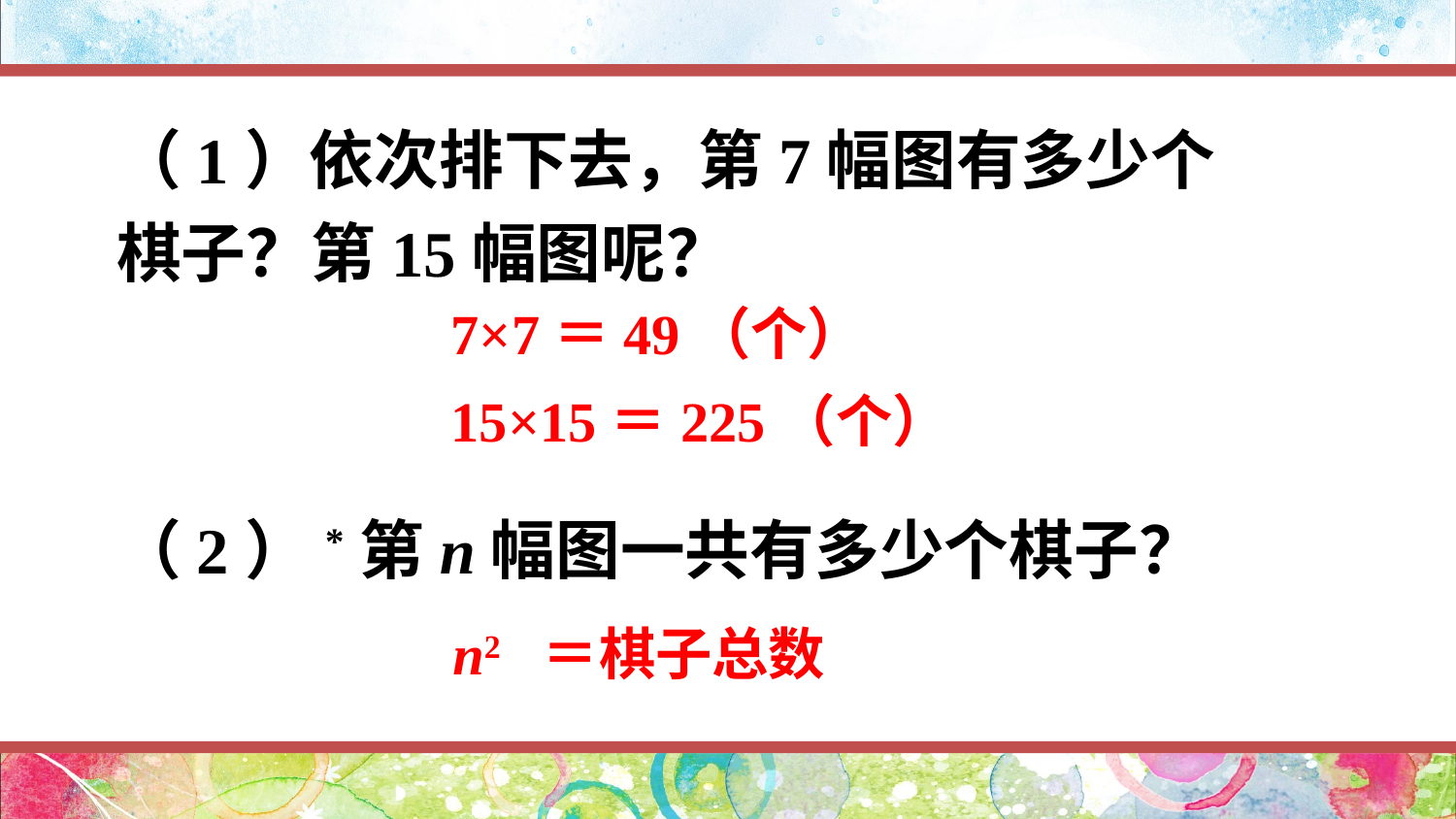

（1）依次排下去，第7幅图有多少个棋子？第15幅图呢？
7×7＝49（个）
15×15＝225（个）
（2）*第n幅图一共有多少个棋子？
  n2  ＝棋子总数